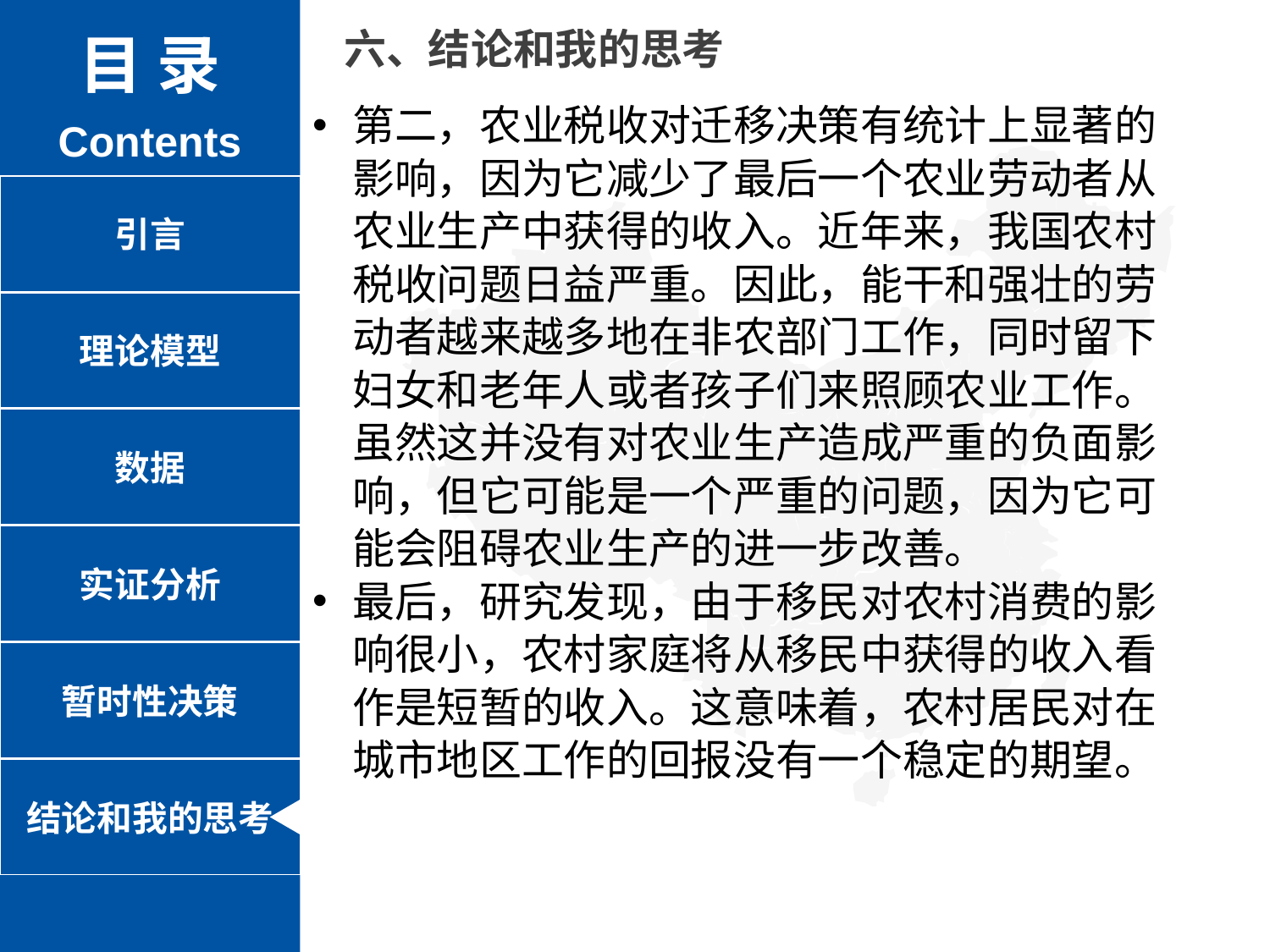

六、结论和我的思考
目 录
Contents

第二，农业税收对迁移决策有统计上显著的影响，因为它减少了最后一个农业劳动者从农业生产中获得的收入。近年来，我国农村税收问题日益严重。因此，能干和强壮的劳动者越来越多地在非农部门工作，同时留下妇女和老年人或者孩子们来照顾农业工作。虽然这并没有对农业生产造成严重的负面影响，但它可能是一个严重的问题，因为它可能会阻碍农业生产的进一步改善。
最后，研究发现，由于移民对农村消费的影响很小，农村家庭将从移民中获得的收入看作是短暂的收入。这意味着，农村居民对在城市地区工作的回报没有一个稳定的期望。
引言
理论模型
数据
实证分析
暂时性决策
结论和我的思考